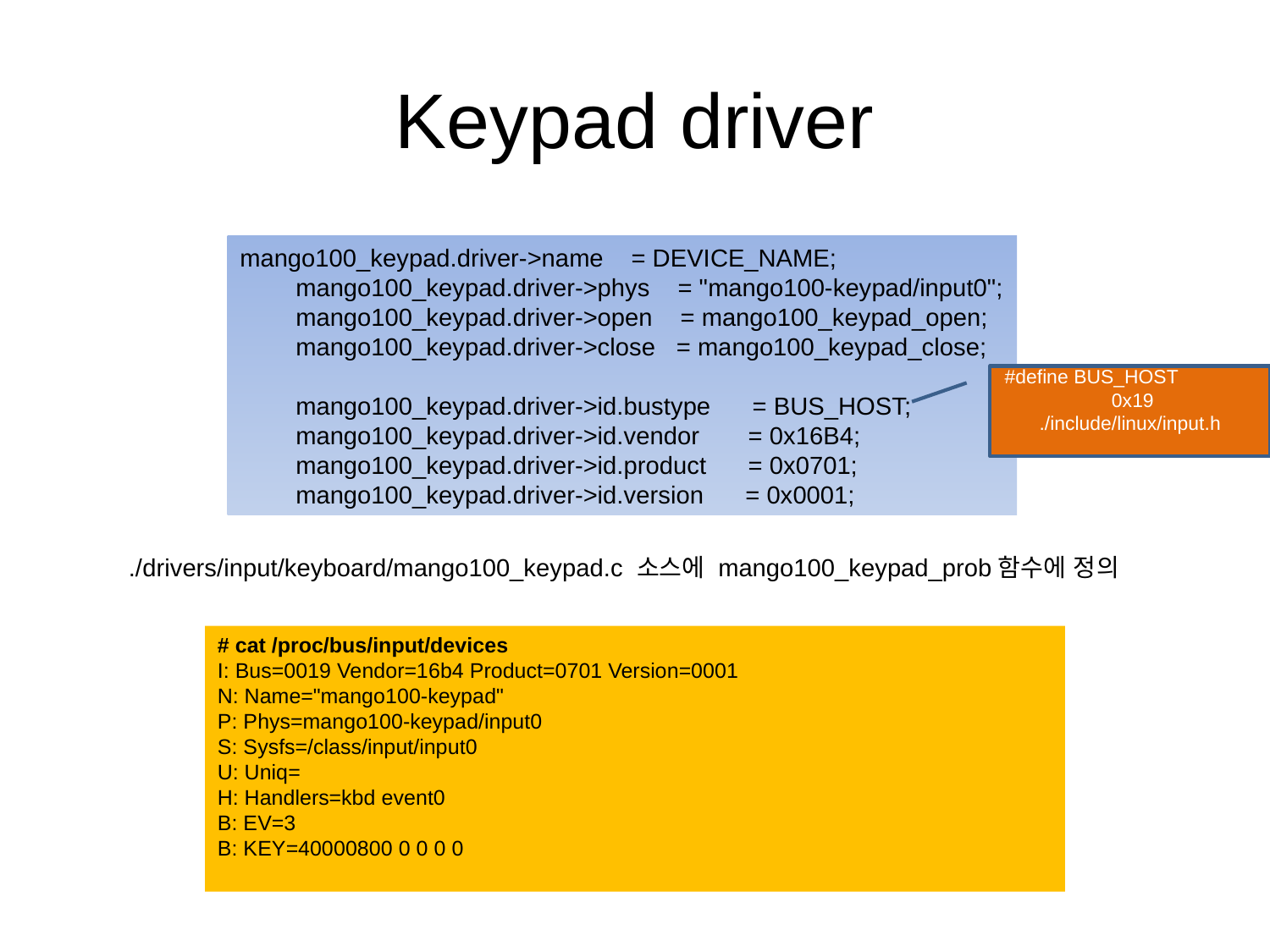

# Keypad driver
mango100_keypad.driver->name    = DEVICE_NAME;
        mango100_keypad.driver->phys    = "mango100-keypad/input0";
        mango100_keypad.driver->open    = mango100_keypad_open;
        mango100_keypad.driver->close   = mango100_keypad_close;

        mango100_keypad.driver->id.bustype      = BUS_HOST;
        mango100_keypad.driver->id.vendor       = 0x16B4;
        mango100_keypad.driver->id.product      = 0x0701;
        mango100_keypad.driver->id.version      = 0x0001;
#define BUS_HOST                0x19
./include/linux/input.h

./drivers/input/keyboard/mango100_keypad.c 소스에 mango100_keypad_prob함수에 정의
# cat /proc/bus/input/devices
I: Bus=0019 Vendor=16b4 Product=0701 Version=0001
N: Name="mango100-keypad"
P: Phys=mango100-keypad/input0
S: Sysfs=/class/input/input0
U: Uniq=
H: Handlers=kbd event0
B: EV=3
B: KEY=40000800 0 0 0 0